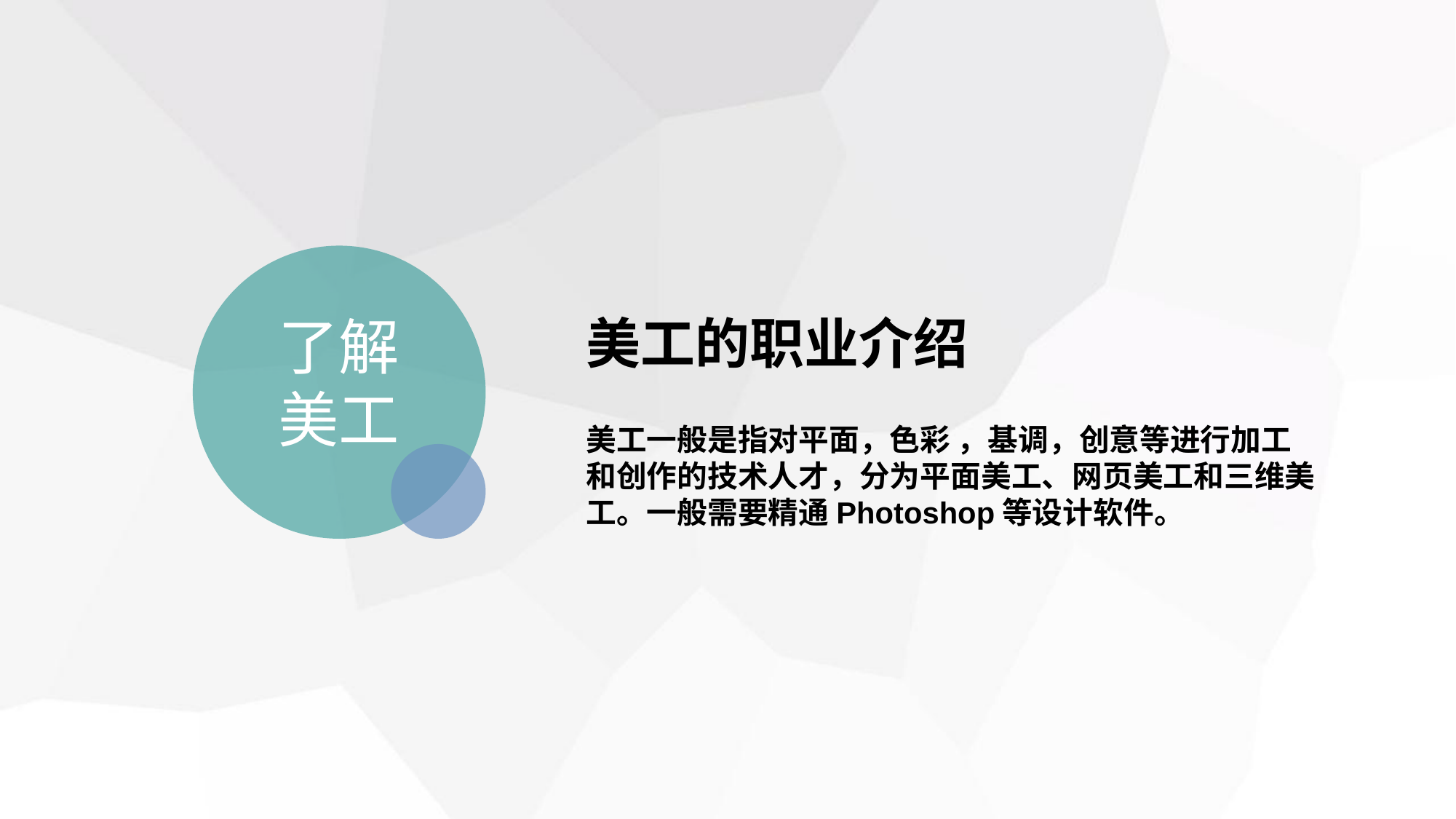

美工的职业介绍
了解
美工
美工一般是指对平面，色彩 ，基调，创意等进行加工和创作的技术人才，分为平面美工、网页美工和三维美工。一般需要精通Photoshop等设计软件。